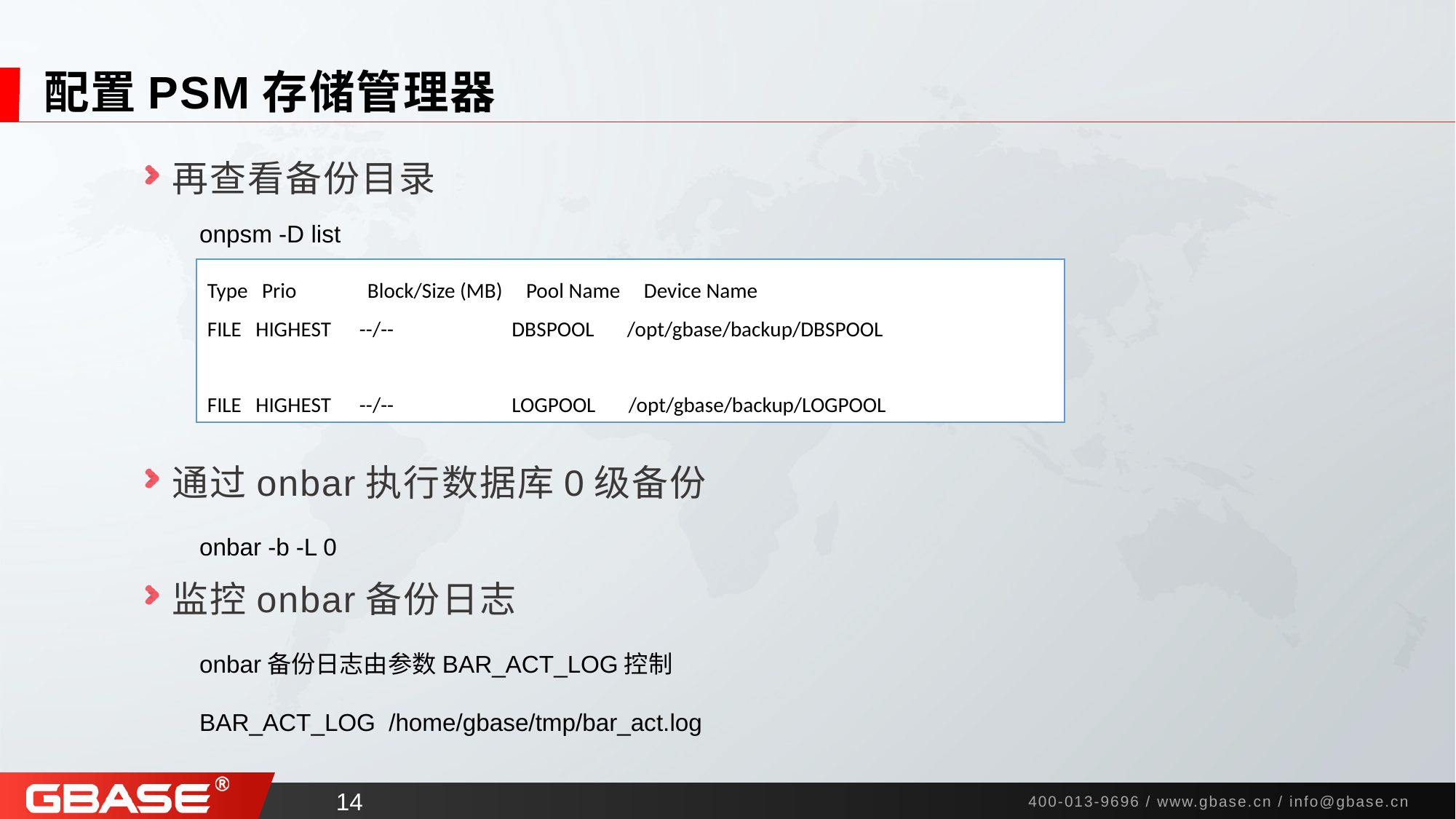

# 配置PSM存储管理器
再查看备份目录
onpsm -D list

通过onbar执行数据库0级备份
onbar -b -L 0
监控onbar备份日志
onbar备份日志由参数BAR_ACT_LOG控制
BAR_ACT_LOG  /home/gbase/tmp/bar_act.log

Type   Prio               Block/Size (MB)     Pool Name     Device Name
FILE   HIGHEST      --/--                         DBSPOOL       /opt/gbase/backup/DBSPOOL

FILE   HIGHEST      --/--                         LOGPOOL       /opt/gbase/backup/LOGPOOL